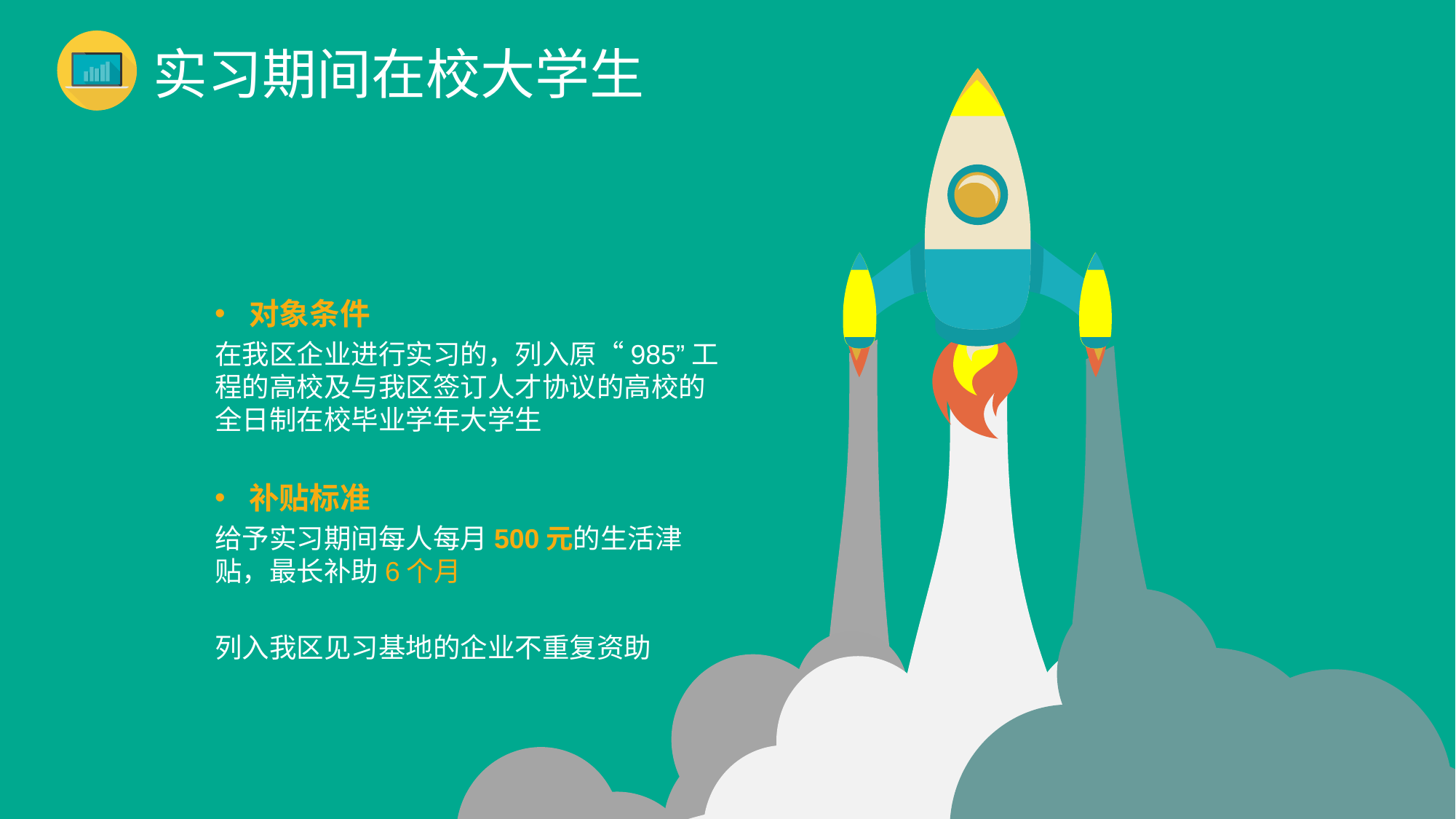

实习期间在校大学生

对象条件
在我区企业进行实习的，列入原“985”工程的高校及与我区签订人才协议的高校的全日制在校毕业学年大学生

补贴标准
给予实习期间每人每月500元的生活津贴，最长补助6个月

列入我区见习基地的企业不重复资助